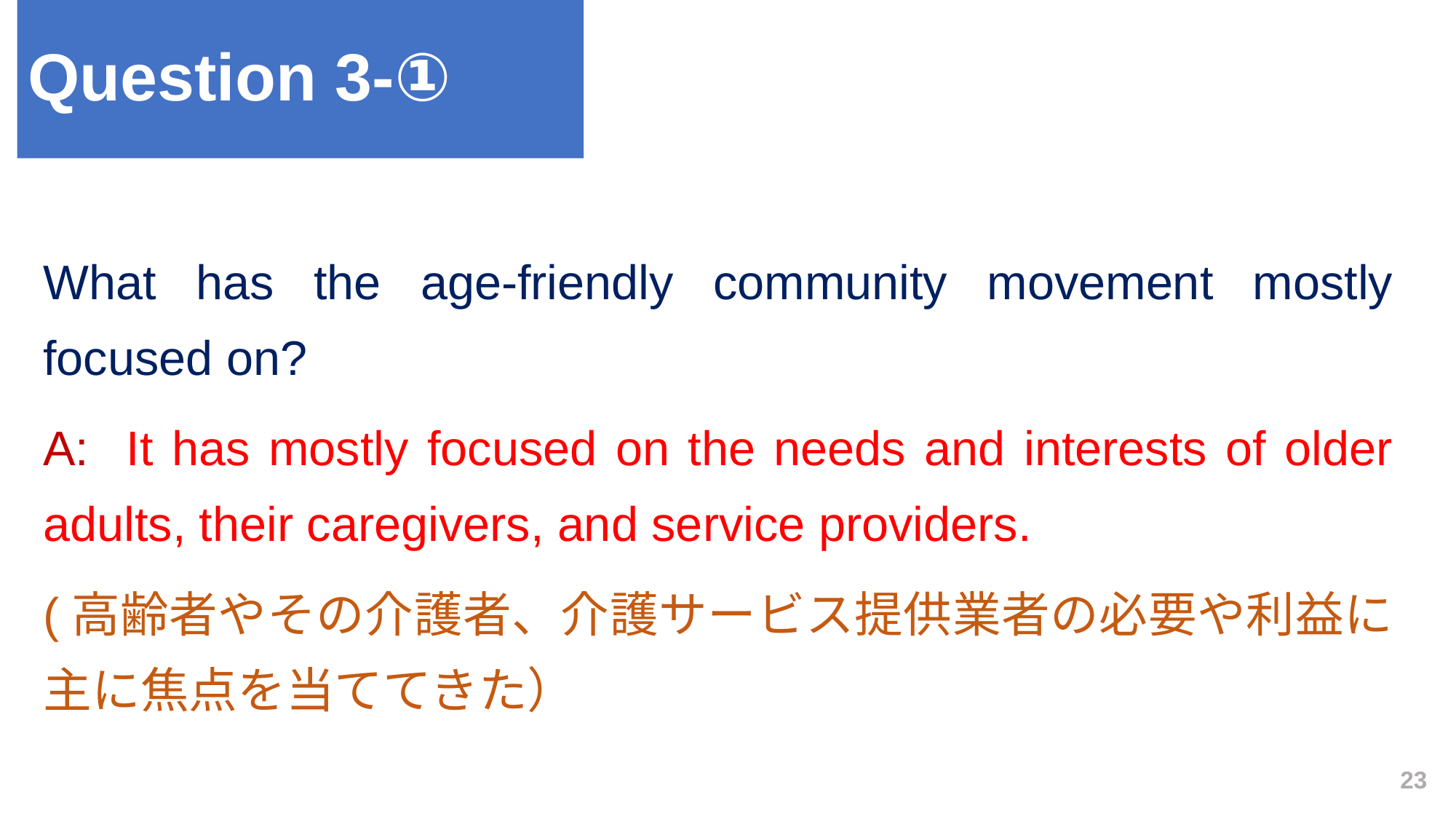

Question 3-①
What has the age-friendly community movement mostly focused on?
A:  It has mostly focused on the needs and interests of older adults, their caregivers, and service providers.
(高齢者やその介護者、介護サービス提供業者の必要や利益に主に焦点を当ててきた）